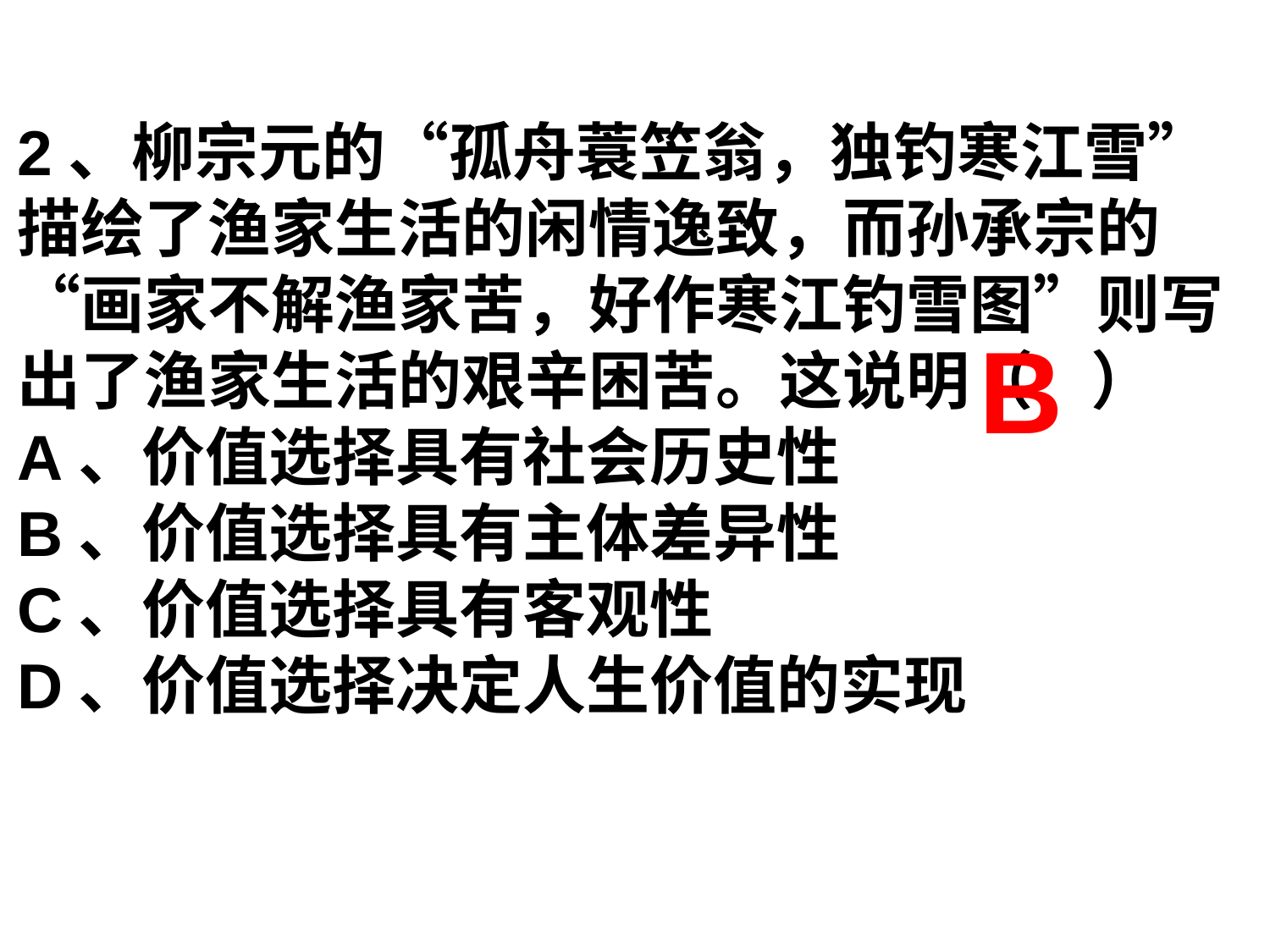

2、柳宗元的“孤舟蓑笠翁，独钓寒江雪”描绘了渔家生活的闲情逸致，而孙承宗的“画家不解渔家苦，好作寒江钓雪图”则写出了渔家生活的艰辛困苦。这说明（    ）
A、价值选择具有社会历史性
B、价值选择具有主体差异性
C、价值选择具有客观性
D、价值选择决定人生价值的实现
B